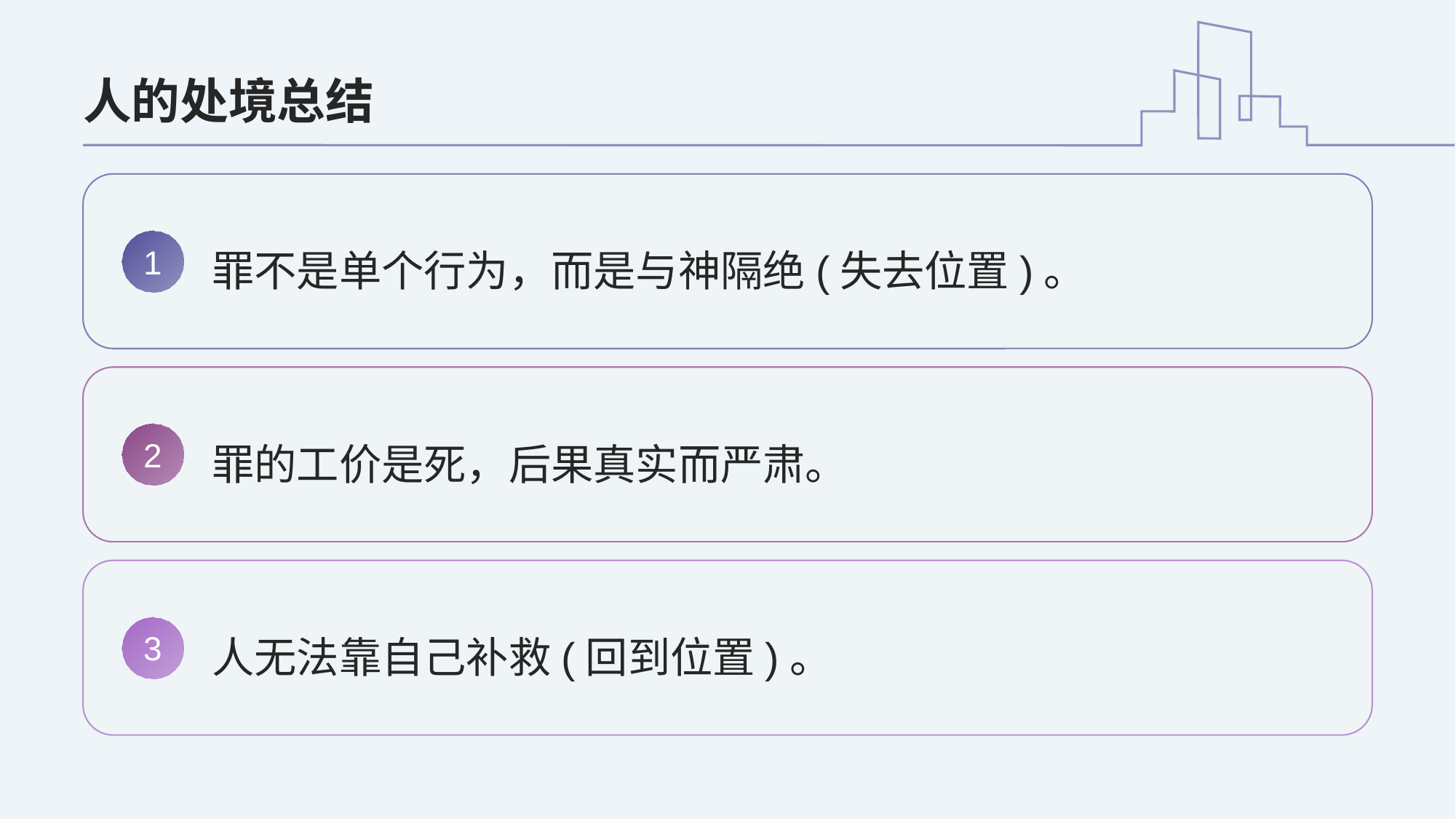

# 人的处境总结
罪不是单个行为，而是与神隔绝(失去位置)。
1
罪的工价是死，后果真实而严肃。
2
人无法靠自己补救(回到位置)。
3